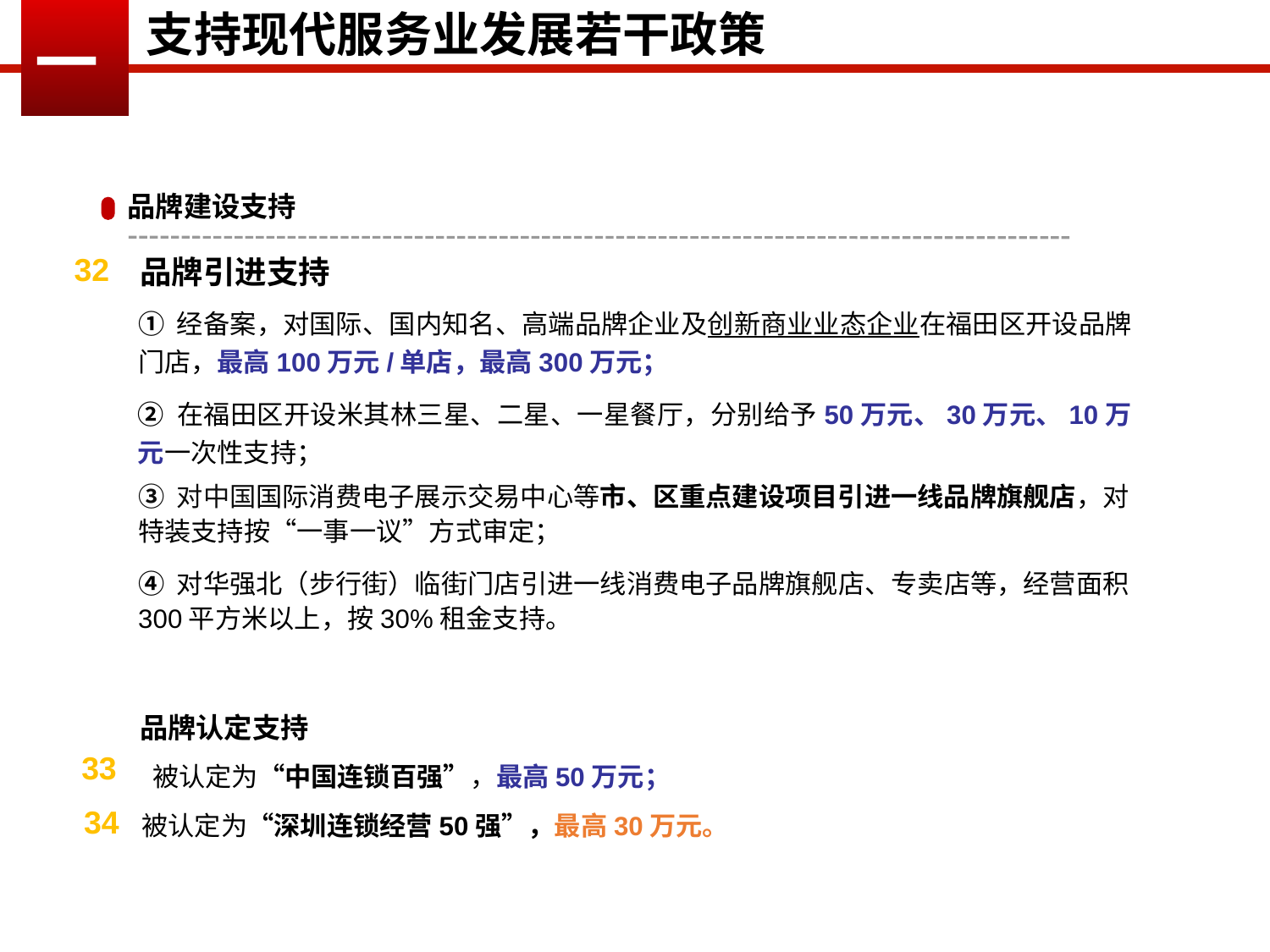

支持现代服务业发展若干政策

一

品牌建设支持

品牌引进支持
32
① 经备案，对国际、国内知名、高端品牌企业及创新商业业态企业在福田区开设品牌门店，最高100万元/单店，最高300万元；
② 在福田区开设米其林三星、二星、一星餐厅，分别给予50万元、30万元、10万元一次性支持；
③ 对中国国际消费电子展示交易中心等市、区重点建设项目引进一线品牌旗舰店，对特装支持按“一事一议”方式审定；

④ 对华强北（步行街）临街门店引进一线消费电子品牌旗舰店、专卖店等，经营面积300平方米以上，按30%租金支持。
品牌认定支持
 被认定为“中国连锁百强”，最高50万元；
33
被认定为“深圳连锁经营50强”，最高30万元。
34